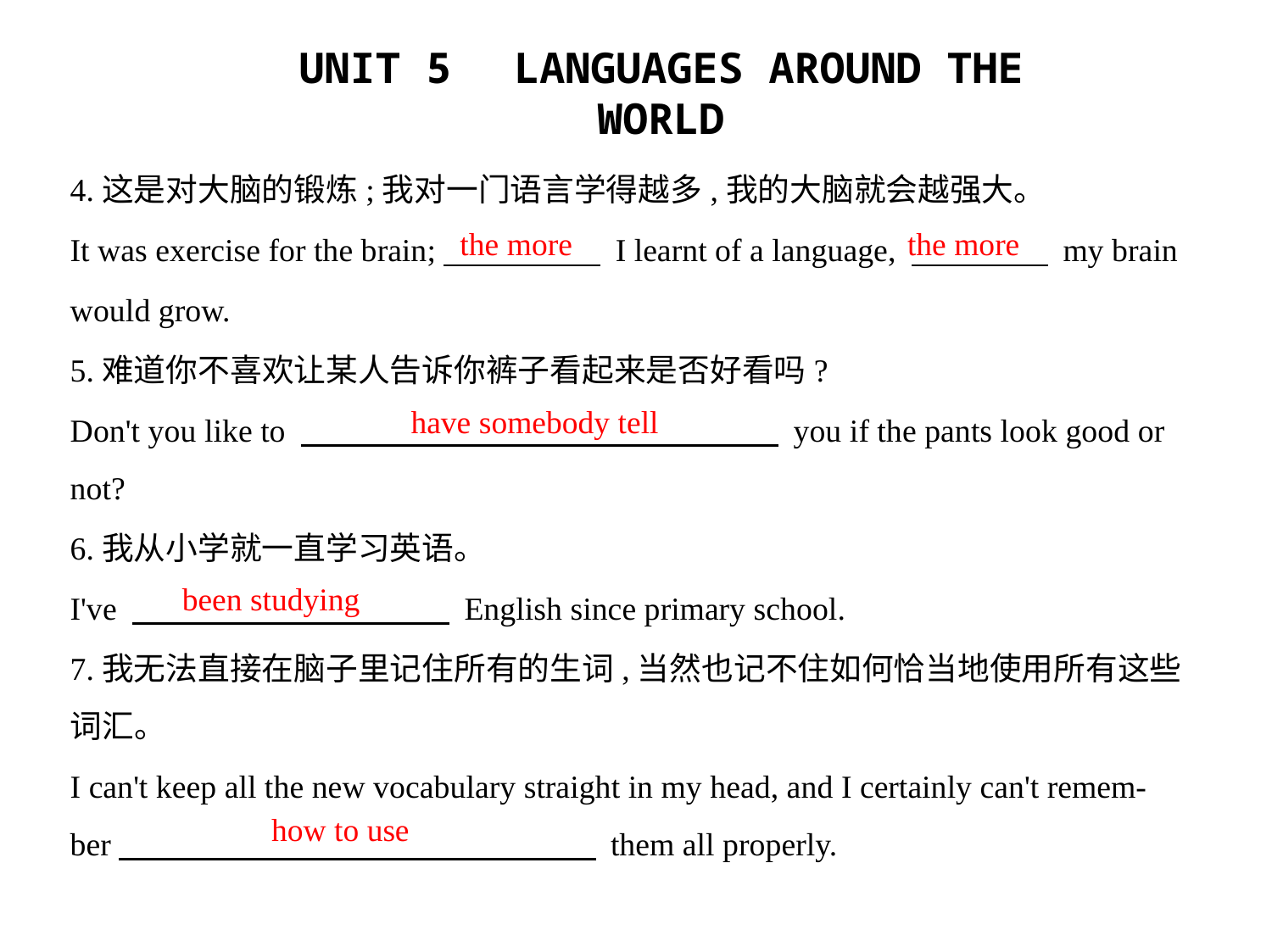

4.这是对大脑的锻炼;我对一门语言学得越多,我的大脑就会越强大。
It was exercise for the brain;　　　　     I learnt of a language, 　　           my brain
would grow.
5.难道你不喜欢让某人告诉你裤子看起来是否好看吗?
Don't you like to 　　　　　　　　　　　　　　     you if the pants look good or
not?
6.我从小学就一直学习英语。
I've 　　　　　　　　　     English since primary school.
7.我无法直接在脑子里记住所有的生词,当然也记不住如何恰当地使用所有这些
词汇。
I can't keep all the new vocabulary straight in my head, and I certainly can't remem-
ber　　　　　　　　　　　　　　     them all properly.
the more
the more
have somebody tell
been studying
how to use